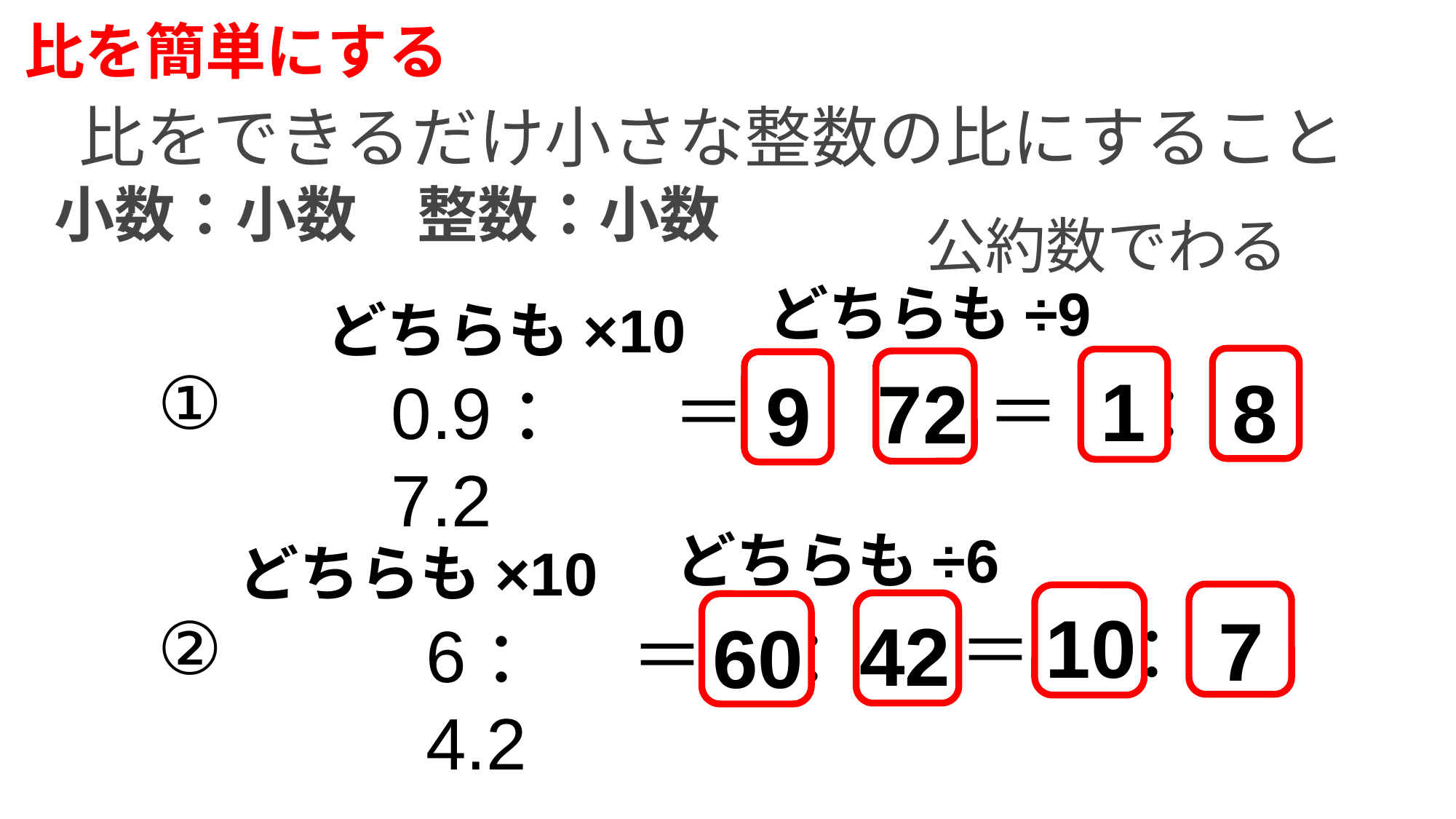

比を簡単にする
比をできるだけ小さな整数の比にすること
小数：小数　整数：小数
公約数でわる
どちらも÷9
どちらも×10

①
1
8
72
9
：
＝
0.9：7.2
＝
：
どちらも÷6
どちらも×10

10

7
②
＝
：
42
60
：
6：4.2
＝